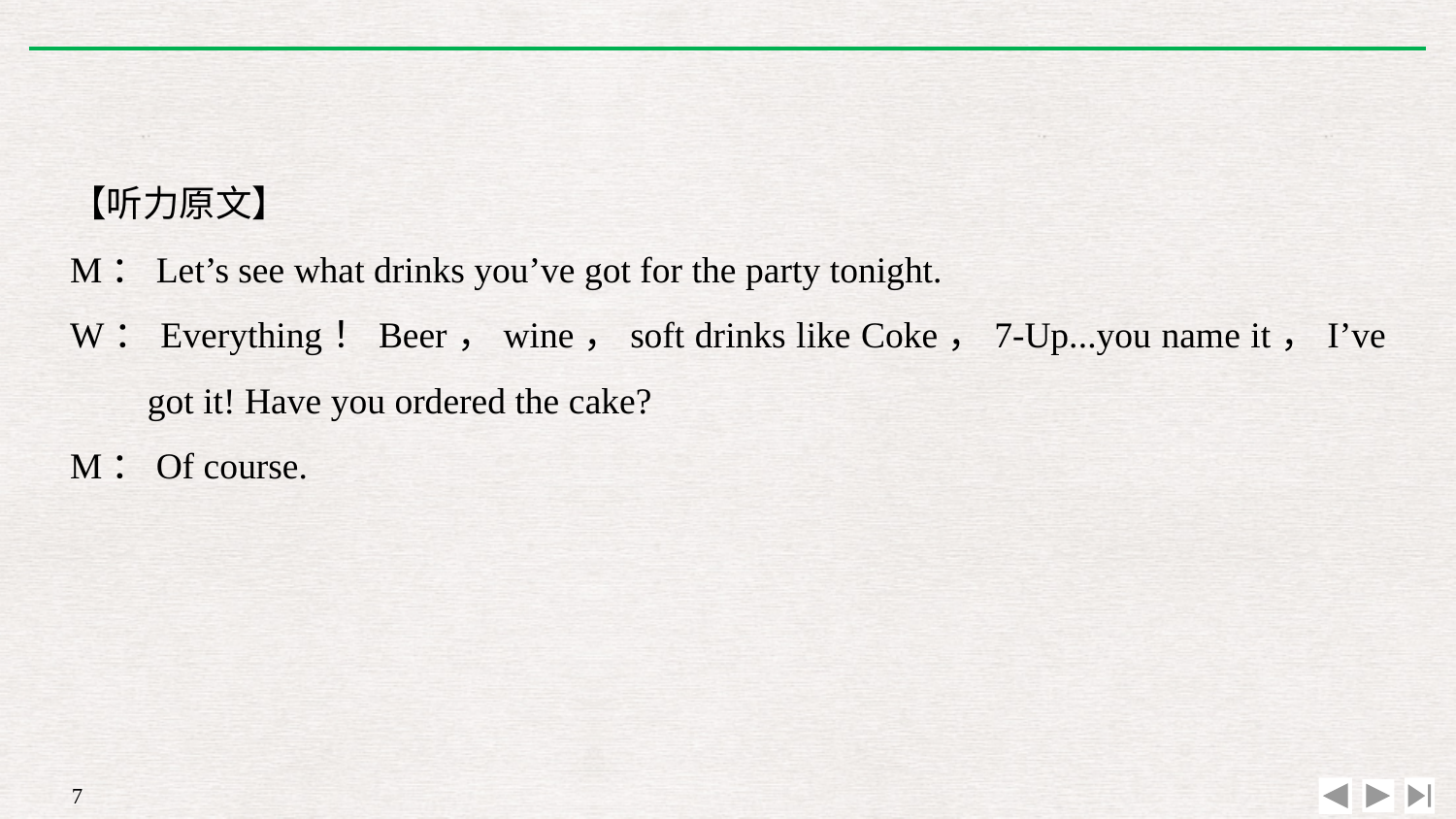

【听力原文】
M：Let’s see what drinks you’ve got for the party tonight.
W：Everything！Beer，wine，soft drinks like Coke，7-Up...you name it，I’ve got it! Have you ordered the cake?
M：Of course.